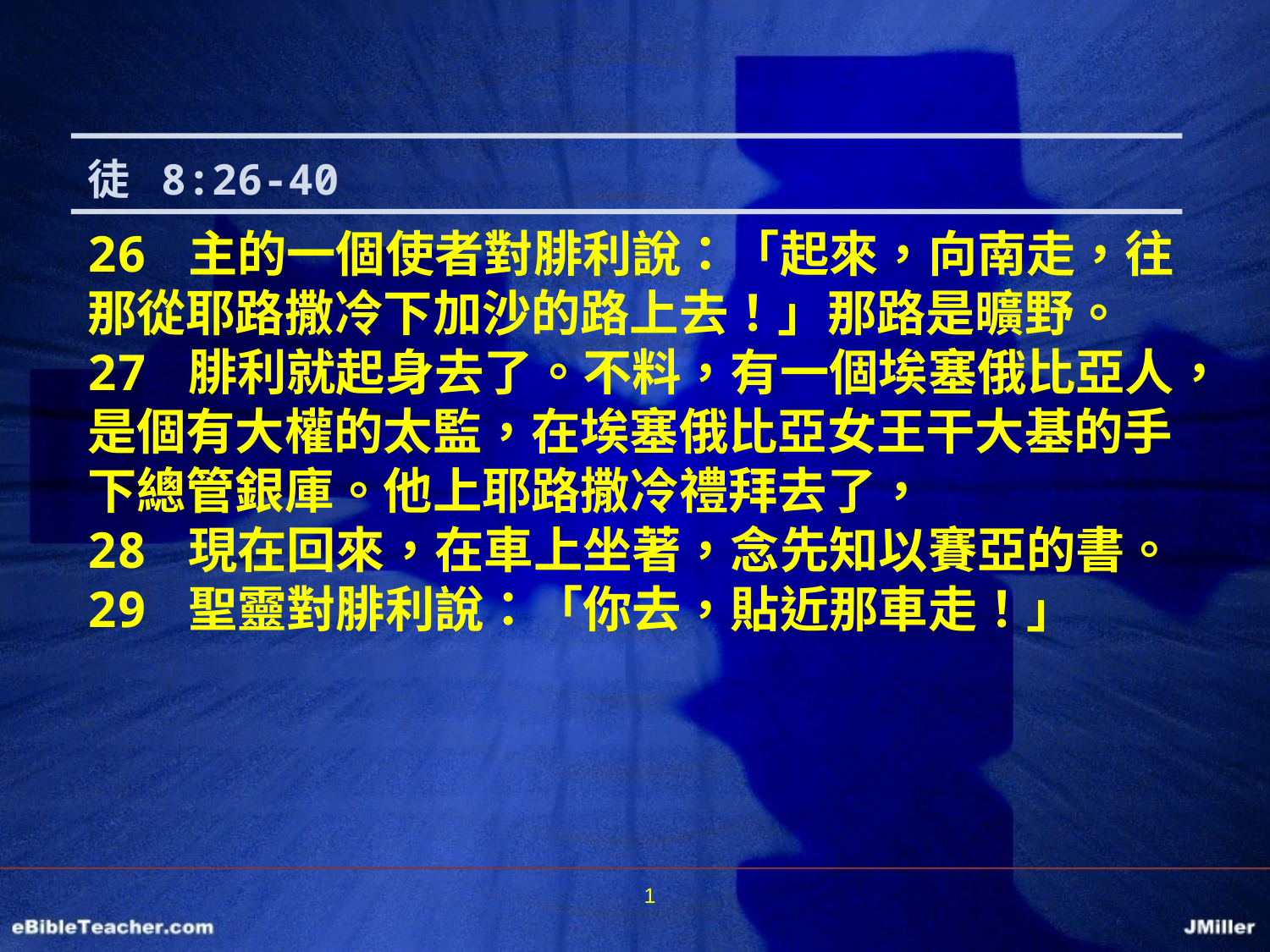

徒 8:26-40
26 主的一個使者對腓利說：「起來，向南走，往那從耶路撒冷下加沙的路上去！」那路是曠野。 27 腓利就起身去了。不料，有一個埃塞俄比亞人，是個有大權的太監，在埃塞俄比亞女王干大基的手下總管銀庫。他上耶路撒冷禮拜去了，
28 現在回來，在車上坐著，念先知以賽亞的書。 29 聖靈對腓利說：「你去，貼近那車走！」